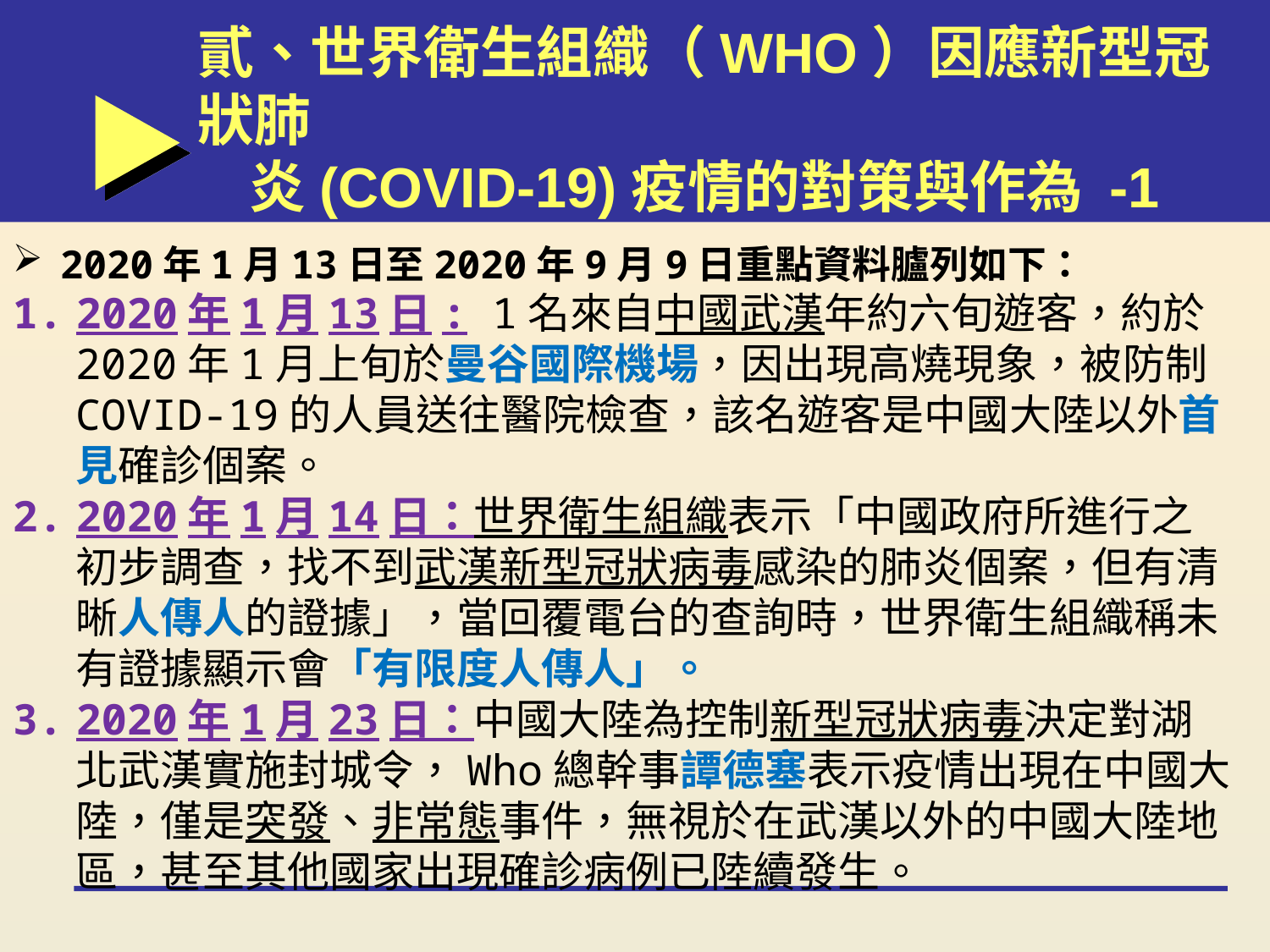

貳、世界衛生組織（WHO）因應新型冠狀肺
    炎(COVID-19)疫情的對策與作為 -1
2020年1月13日至2020年9月9日重點資料臚列如下：
2020年1月13日: 1名來自中國武漢年約六旬遊客，約於2020年1月上旬於曼谷國際機場，因出現高燒現象，被防制COVID-19的人員送往醫院檢查，該名遊客是中國大陸以外首見確診個案。
2020年1月14日：世界衛生組織表示「中國政府所進行之初步調查，找不到武漢新型冠狀病毒感染的肺炎個案，但有清晰人傳人的證據」，當回覆電台的查詢時，世界衛生組織稱未有證據顯示會「有限度人傳人」。
2020年1月23日：中國大陸為控制新型冠狀病毒決定對湖北武漢實施封城令，Who總幹事譚德塞表示疫情出現在中國大陸，僅是突發、非常態事件，無視於在武漢以外的中國大陸地區，甚至其他國家出現確診病例已陸續發生。